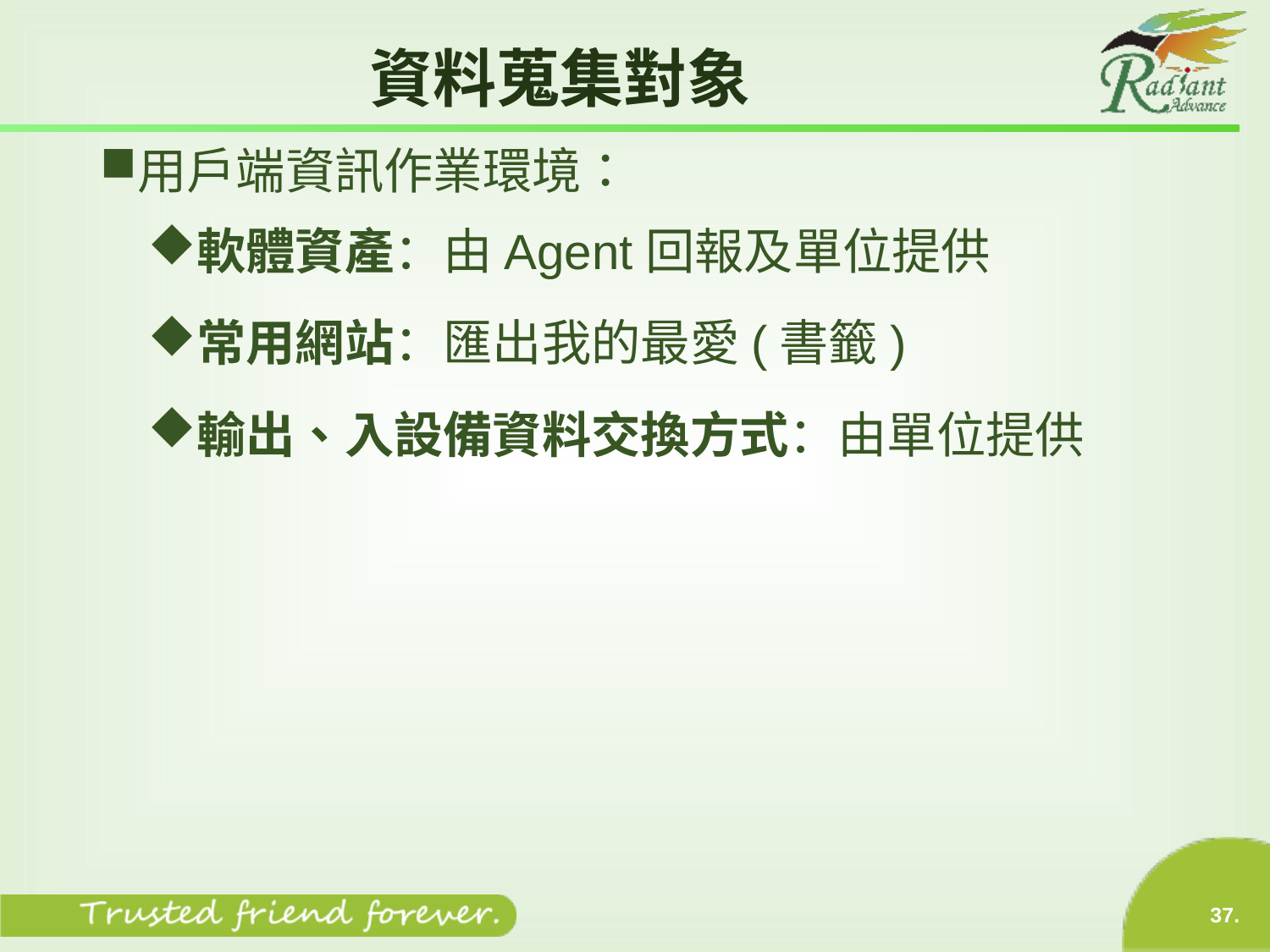

# 資料蒐集對象
用戶端資訊作業環境：
軟體資產：由Agent回報及單位提供
常用網站：匯出我的最愛(書籤)
輸出、入設備資料交換方式：由單位提供
37.